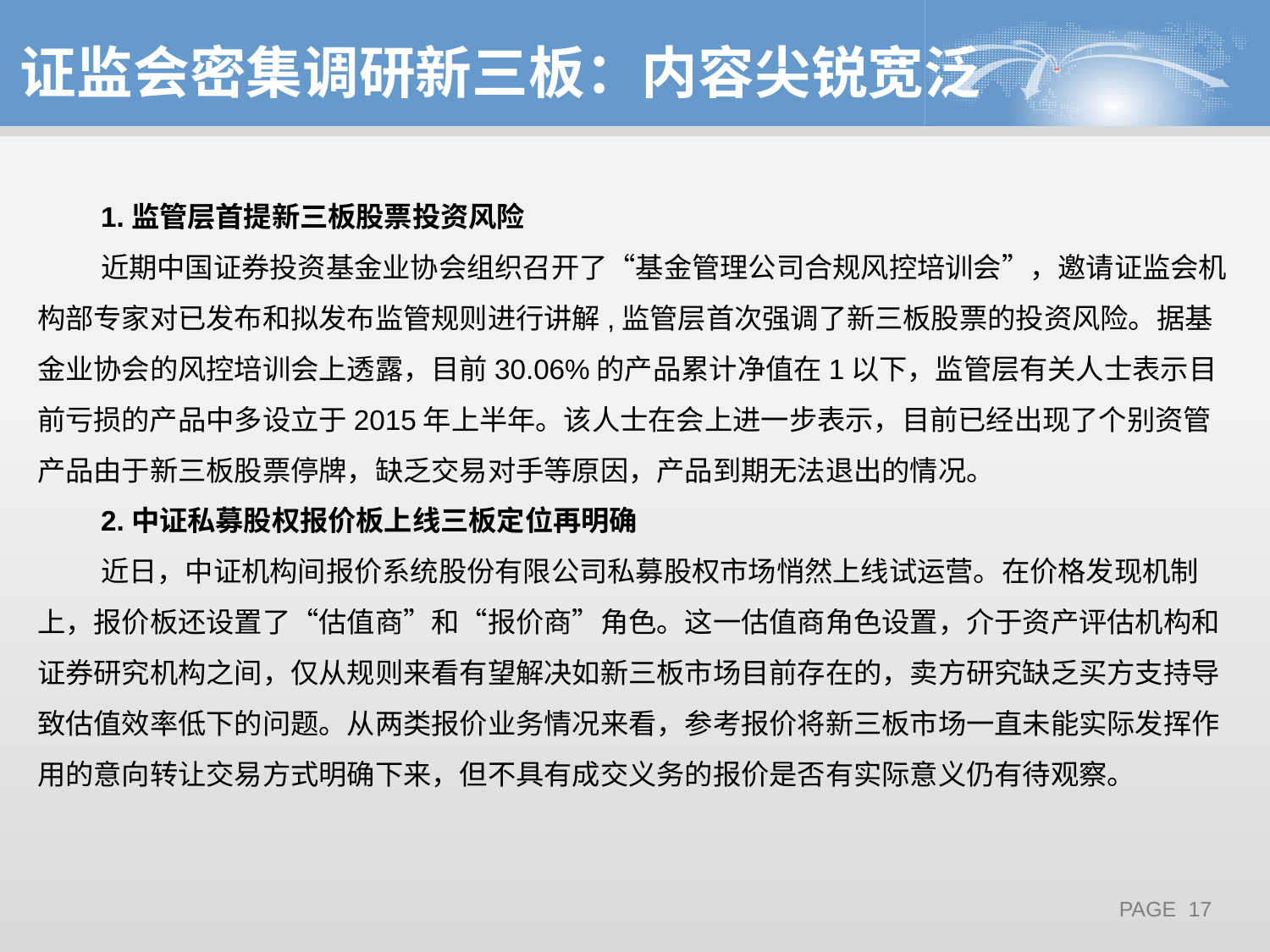

证监会密集调研新三板：内容尖锐宽泛
1.监管层首提新三板股票投资风险
近期中国证券投资基金业协会组织召开了“基金管理公司合规风控培训会”，邀请证监会机构部专家对已发布和拟发布监管规则进行讲解,监管层首次强调了新三板股票的投资风险。据基金业协会的风控培训会上透露，目前30.06%的产品累计净值在1以下，监管层有关人士表示目前亏损的产品中多设立于2015年上半年。该人士在会上进一步表示，目前已经出现了个别资管产品由于新三板股票停牌，缺乏交易对手等原因，产品到期无法退出的情况。
2.中证私募股权报价板上线三板定位再明确
近日，中证机构间报价系统股份有限公司私募股权市场悄然上线试运营。在价格发现机制上，报价板还设置了“估值商”和“报价商”角色。这一估值商角色设置，介于资产评估机构和证券研究机构之间，仅从规则来看有望解决如新三板市场目前存在的，卖方研究缺乏买方支持导致估值效率低下的问题。从两类报价业务情况来看，参考报价将新三板市场一直未能实际发挥作用的意向转让交易方式明确下来，但不具有成交义务的报价是否有实际意义仍有待观察。